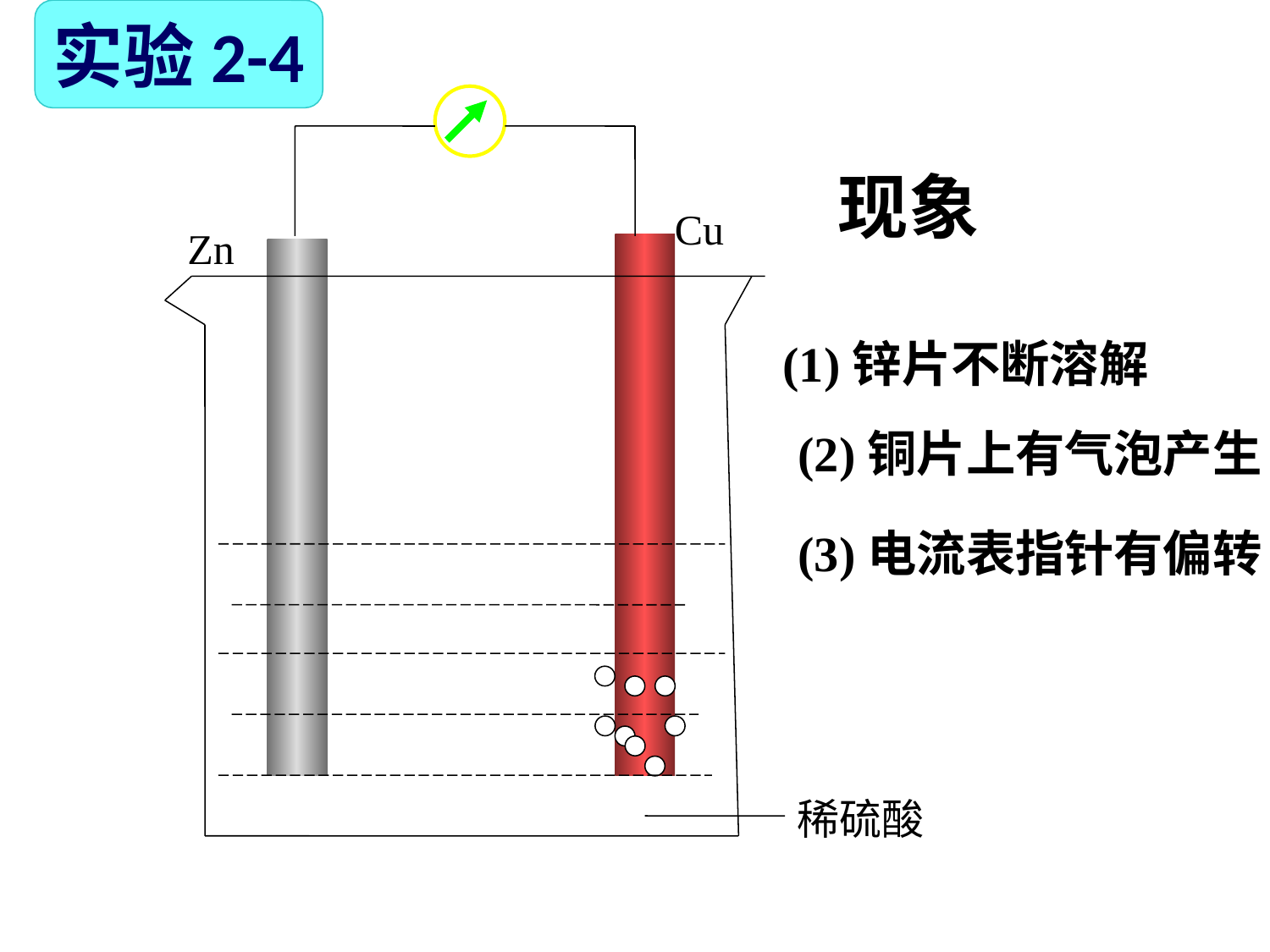

实验2-4

现象
Cu

Zn

(1)锌片不断溶解
(2)铜片上有气泡产生
(3)电流表指针有偏转

稀硫酸